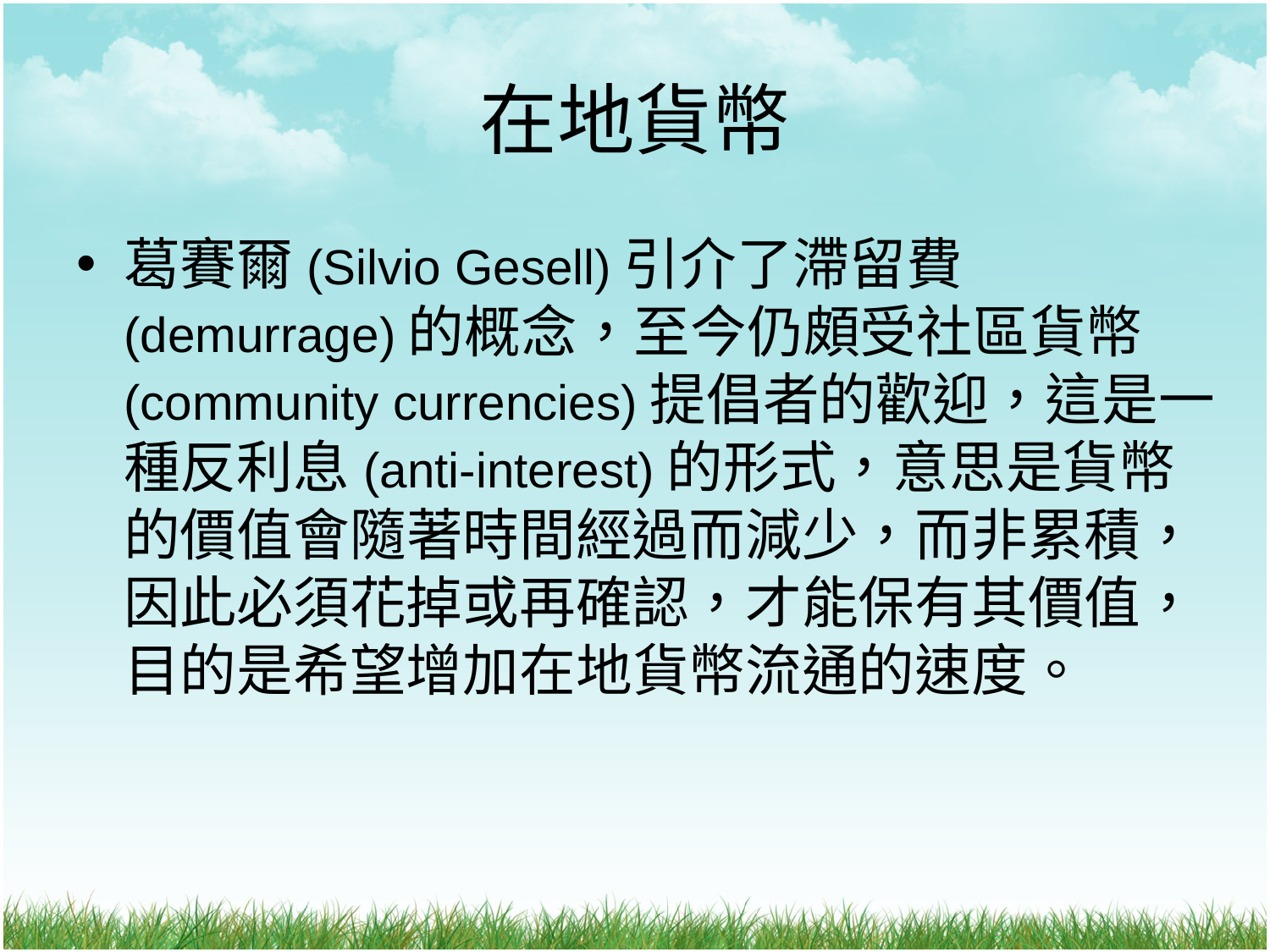

# 在地貨幣
葛賽爾(Silvio Gesell)引介了滯留費(demurrage)的概念，至今仍頗受社區貨幣(community currencies)提倡者的歡迎，這是一種反利息(anti-interest)的形式，意思是貨幣的價值會隨著時間經過而減少，而非累積，因此必須花掉或再確認，才能保有其價值，目的是希望增加在地貨幣流通的速度。